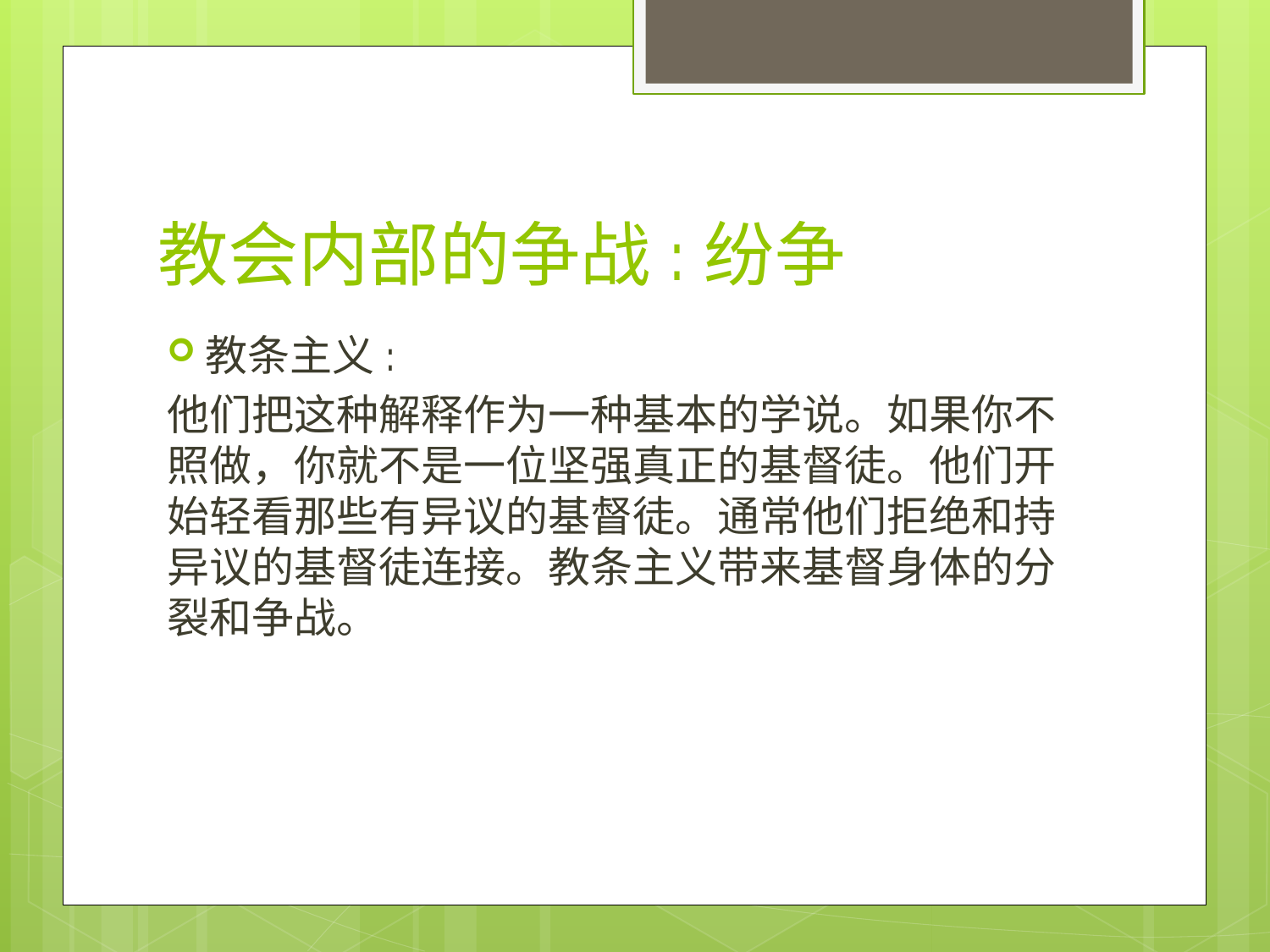

# 教会内部的争战:纷争
教条主义:
他们把这种解释作为一种基本的学说。如果你不照做，你就不是一位坚强真正的基督徒。他们开始轻看那些有异议的基督徒。通常他们拒绝和持异议的基督徒连接。教条主义带来基督身体的分裂和争战。